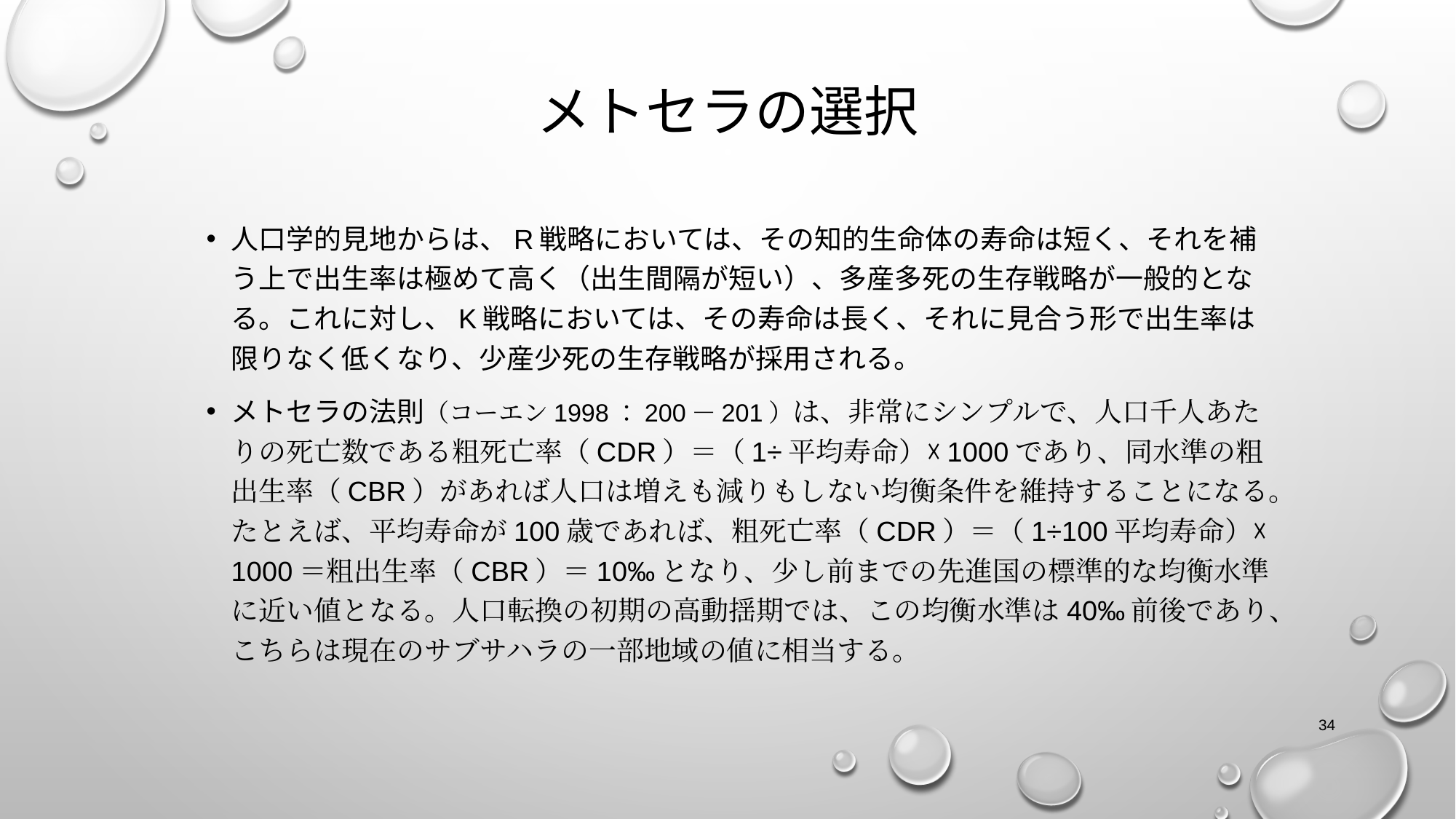

# メトセラの選択
人口学的見地からは、r戦略においては、その知的生命体の寿命は短く、それを補う上で出生率は極めて高く（出生間隔が短い）、多産多死の生存戦略が一般的となる。これに対し、K戦略においては、その寿命は長く、それに見合う形で出生率は限りなく低くなり、少産少死の生存戦略が採用される。
メトセラの法則（コーエン1998：200－201）は、非常にシンプルで、人口千人あたりの死亡数である粗死亡率（CDR）＝（1÷平均寿命）☓1000であり、同水準の粗出生率（CBR）があれば人口は増えも減りもしない均衡条件を維持することになる。たとえば、平均寿命が100歳であれば、粗死亡率（CDR）＝（1÷100平均寿命）☓1000＝粗出生率（CBR）＝10‰となり、少し前までの先進国の標準的な均衡水準に近い値となる。人口転換の初期の高動揺期では、この均衡水準は40‰前後であり、こちらは現在のサブサハラの一部地域の値に相当する。

34